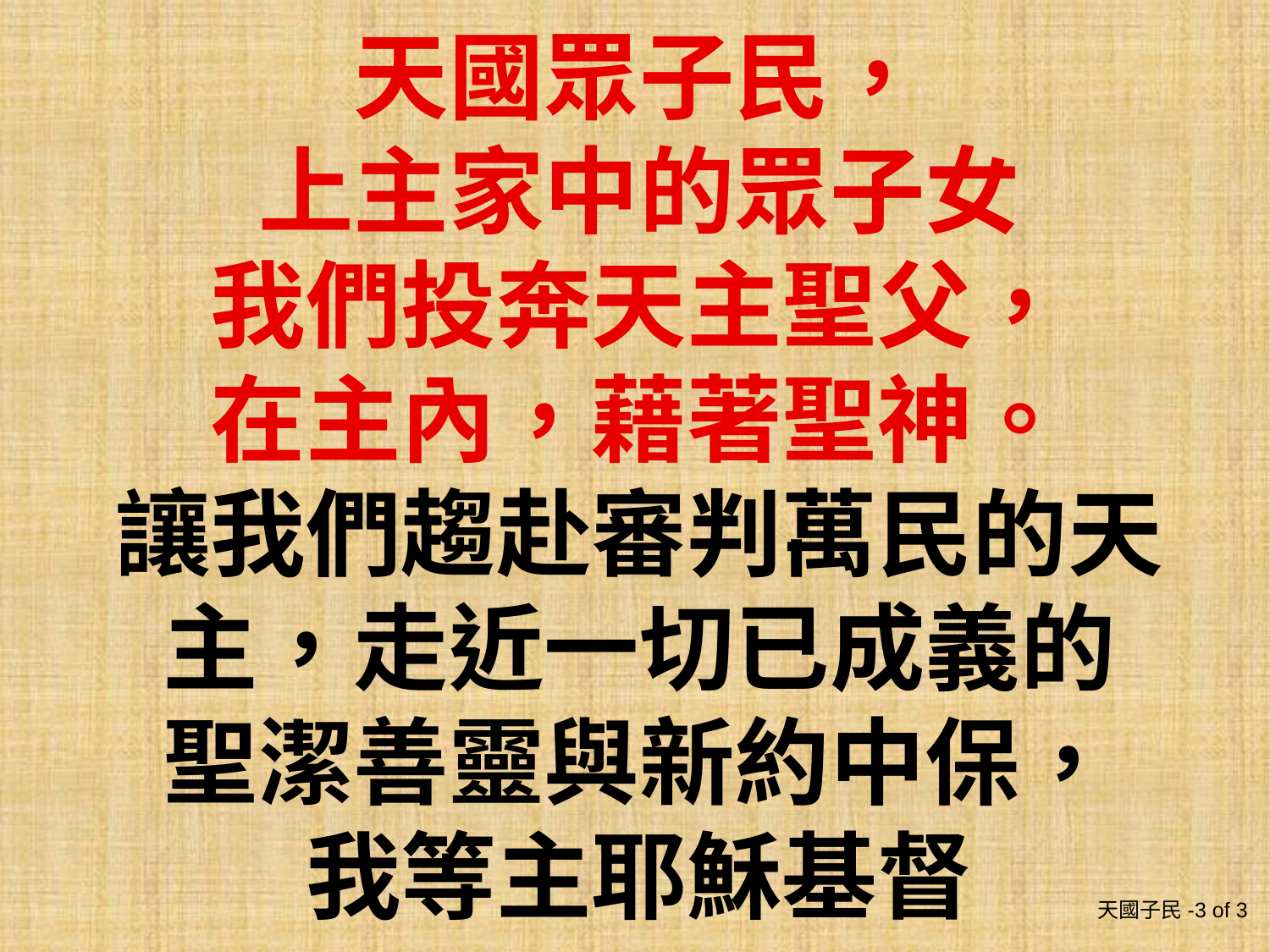

天國眾子民，
上主家中的眾子女
我們投奔天主聖父，
在主內，藉著聖神。
讓我們趨赴審判萬民的天主，走近一切已成義的
聖潔善靈與新約中保，
我等主耶穌基督
天國子民-3 of 3